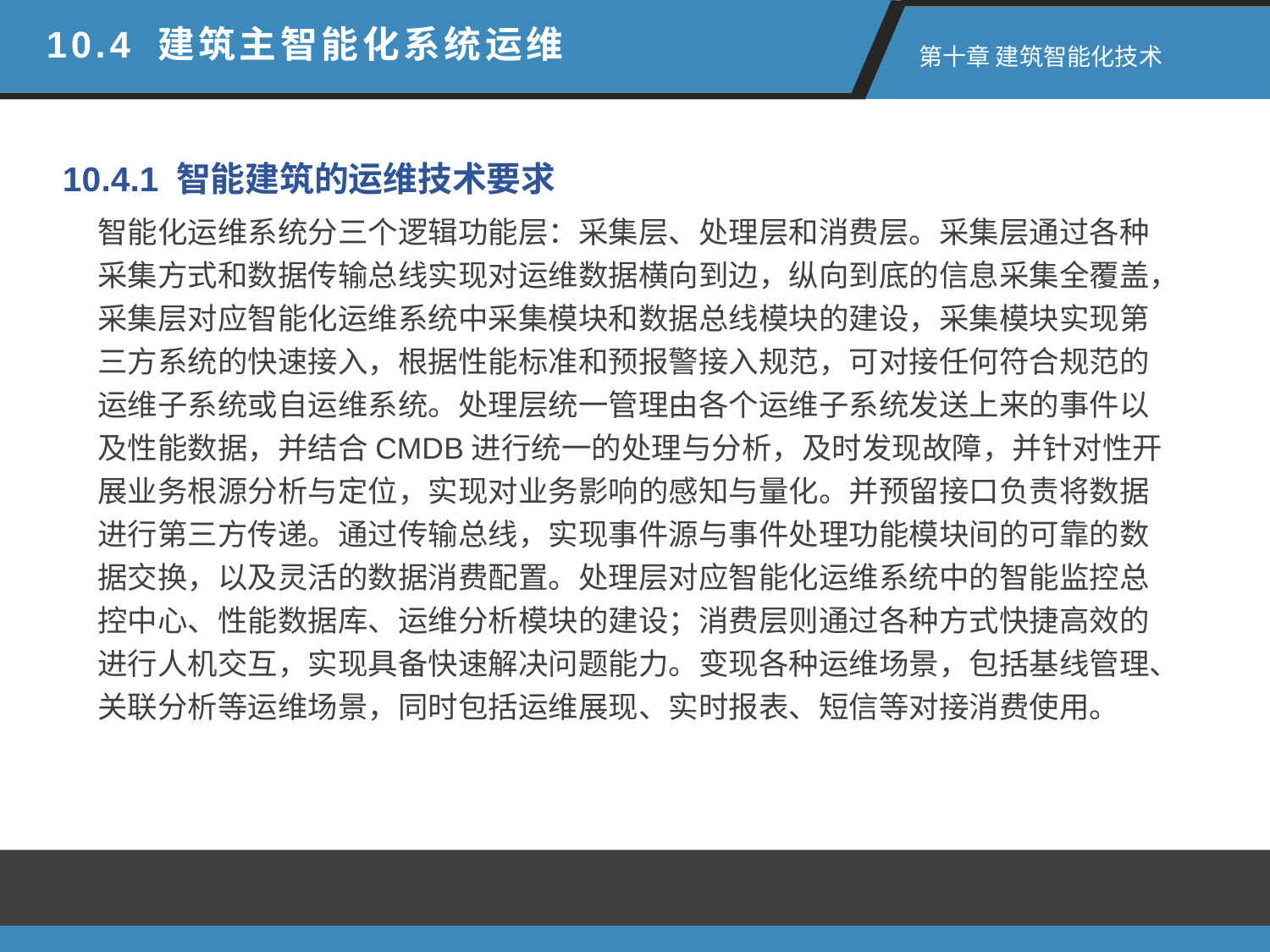

10.4 建筑主智能化系统运维
第十章 建筑智能化技术
10.4.1 智能建筑的运维技术要求
智能化运维系统分三个逻辑功能层：采集层、处理层和消费层。采集层通过各种采集方式和数据传输总线实现对运维数据横向到边，纵向到底的信息采集全覆盖，采集层对应智能化运维系统中采集模块和数据总线模块的建设，采集模块实现第三方系统的快速接入，根据性能标准和预报警接入规范，可对接任何符合规范的运维子系统或自运维系统。处理层统一管理由各个运维子系统发送上来的事件以及性能数据，并结合CMDB进行统一的处理与分析，及时发现故障，并针对性开展业务根源分析与定位，实现对业务影响的感知与量化。并预留接口负责将数据进行第三方传递。通过传输总线，实现事件源与事件处理功能模块间的可靠的数据交换，以及灵活的数据消费配置。处理层对应智能化运维系统中的智能监控总控中心、性能数据库、运维分析模块的建设；消费层则通过各种方式快捷高效的进行人机交互，实现具备快速解决问题能力。变现各种运维场景，包括基线管理、关联分析等运维场景，同时包括运维展现、实时报表、短信等对接消费使用。